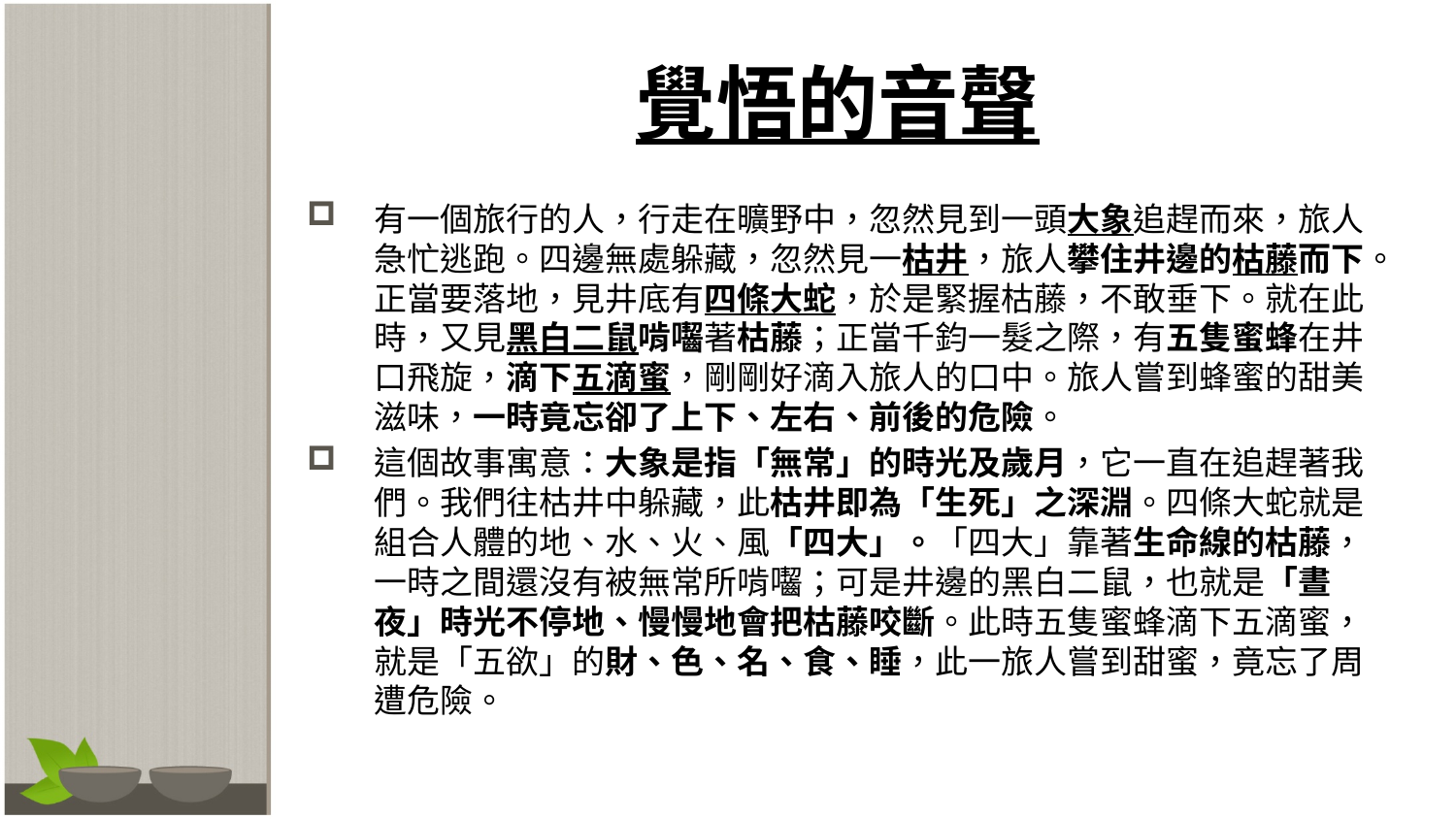

# 覺悟的音聲
有一個旅行的人，行走在曠野中，忽然見到一頭大象追趕而來，旅人急忙逃跑。四邊無處躲藏，忽然見一枯井，旅人攀住井邊的枯藤而下。正當要落地，見井底有四條大蛇，於是緊握枯藤，不敢垂下。就在此時，又見黑白二鼠啃囓著枯藤；正當千鈞一髮之際，有五隻蜜蜂在井口飛旋，滴下五滴蜜，剛剛好滴入旅人的口中。旅人嘗到蜂蜜的甜美滋味，一時竟忘卻了上下、左右、前後的危險。
這個故事寓意：大象是指「無常」的時光及歲月，它一直在追趕著我們。我們往枯井中躲藏，此枯井即為「生死」之深淵。四條大蛇就是組合人體的地、水、火、風「四大」。「四大」靠著生命線的枯藤，一時之間還沒有被無常所啃囓；可是井邊的黑白二鼠，也就是「晝夜」時光不停地、慢慢地會把枯藤咬斷。此時五隻蜜蜂滴下五滴蜜，就是「五欲」的財、色、名、食、睡，此一旅人嘗到甜蜜，竟忘了周遭危險。